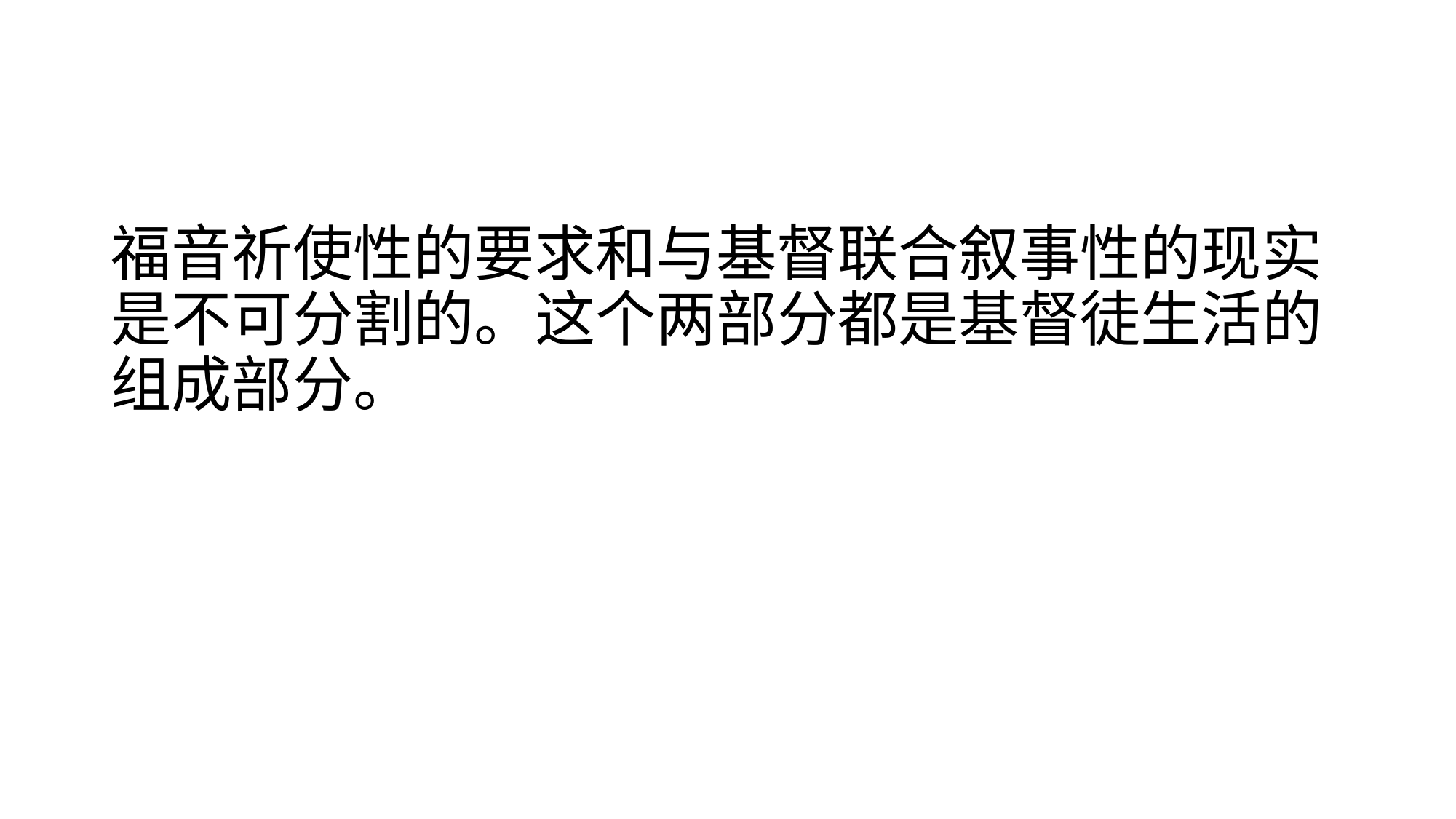

#
福音祈使性的要求和与基督联合叙事性的现实是不可分割的。这个两部分都是基督徒生活的组成部分。